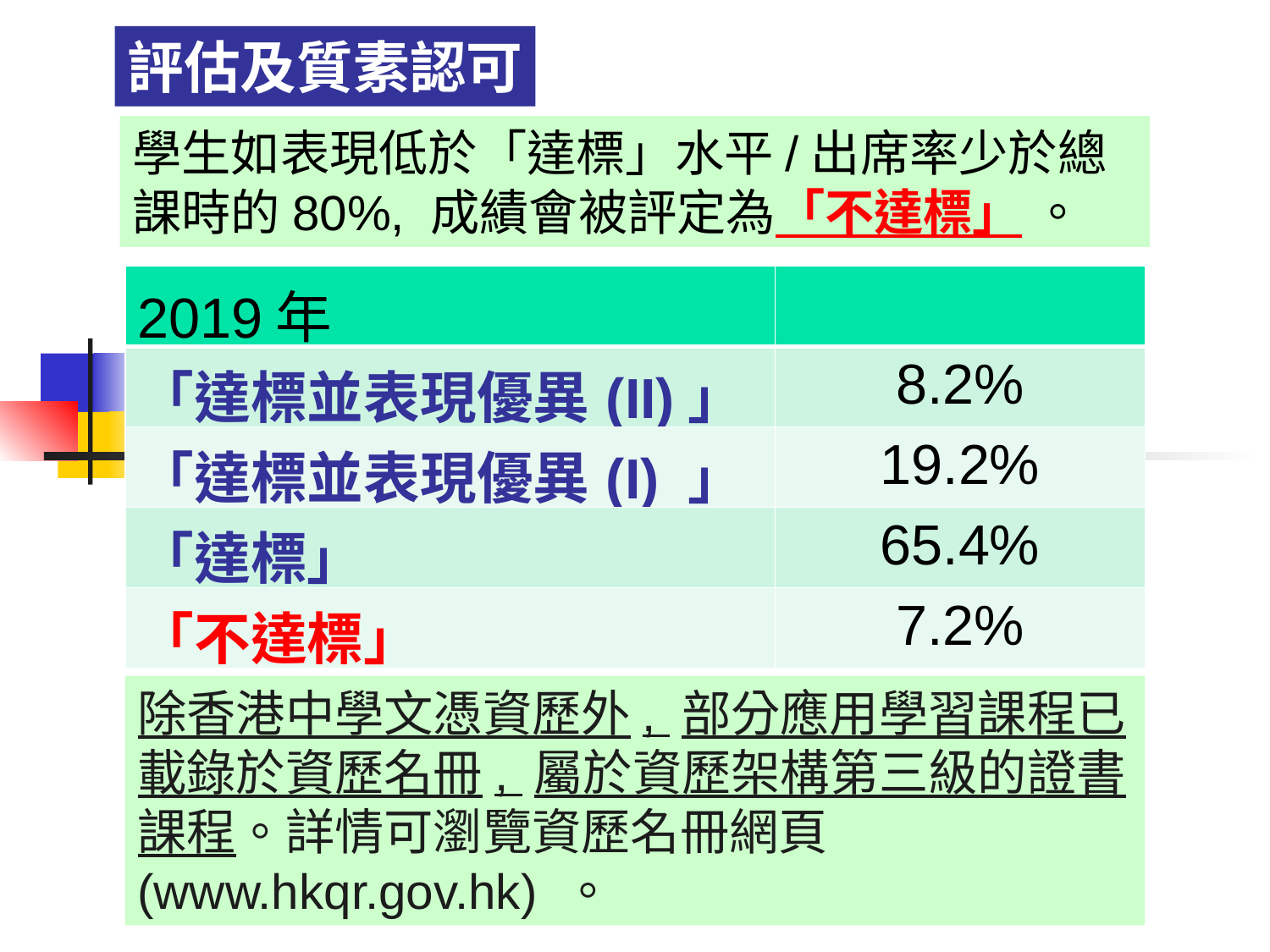

評估及質素認可
學生如表現低於「達標」水平/出席率少於總課時的80%, 成績會被評定為「不達標」 。
| 2019年 |  |
| --- | --- |
| 「達標並表現優異(II)」 | 8.2% |
| 「達標並表現優異(I) 」 | 19.2% |
| 「達標」 | 65.4% |
| 「不達標」 | 7.2% |
除香港中學文憑資歷外, 部分應用學習課程已載錄於資歷名冊, 屬於資歷架構第三級的證書課程。詳情可瀏覽資歷名冊網頁(www.hkqr.gov.hk) 。